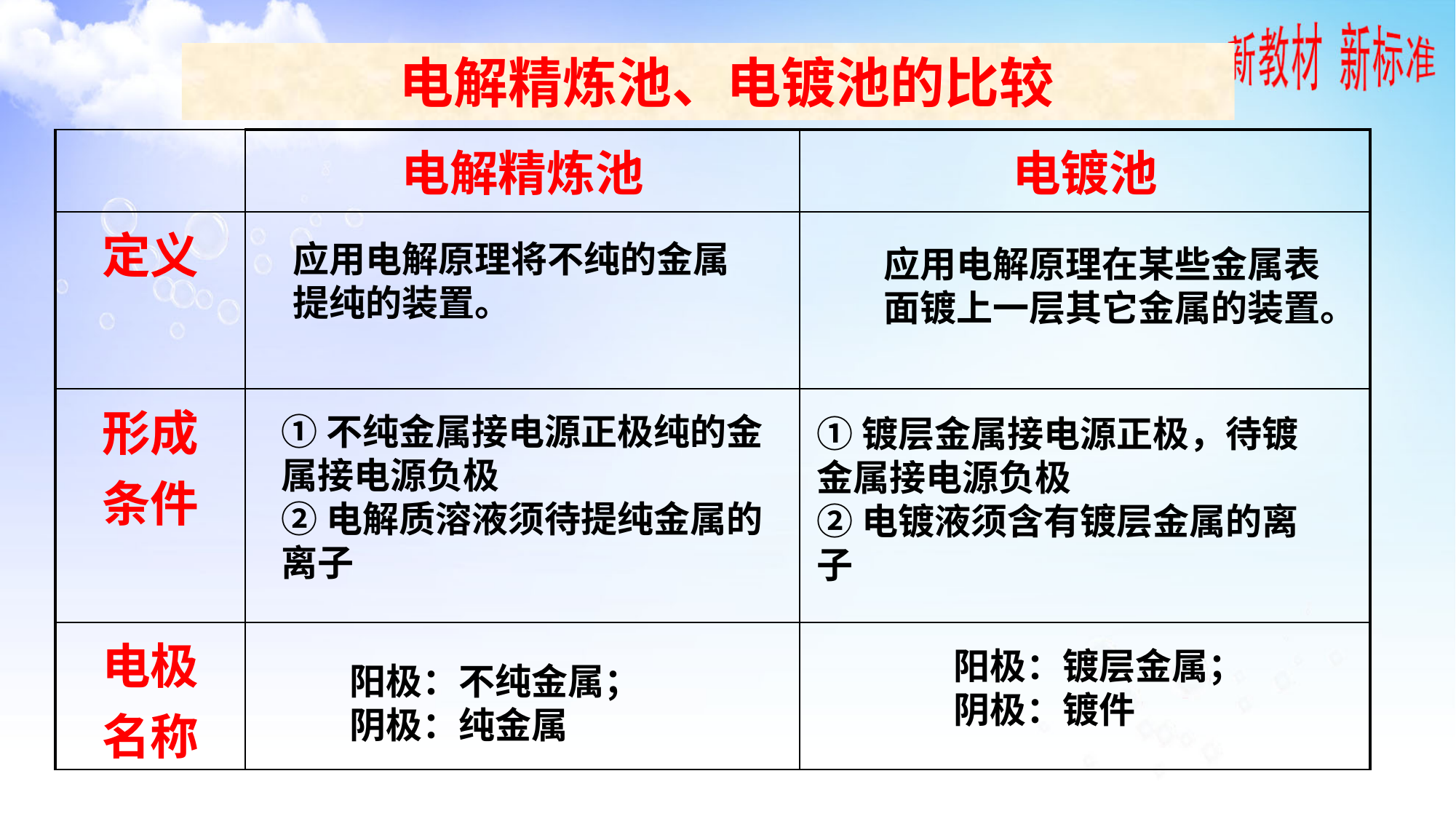

电解精炼池、电镀池的比较
|  | 电解精炼池 | 电镀池 |
| --- | --- | --- |
| 定义 |  |  |
| 形成 条件 |  |  |
| 电极 名称 |  |  |
应用电解原理将不纯的金属提纯的装置。
应用电解原理在某些金属表面镀上一层其它金属的装置。
①不纯金属接电源正极纯的金属接电源负极
②电解质溶液须待提纯金属的离子
①镀层金属接电源正极，待镀金属接电源负极
②电镀液须含有镀层金属的离子
阳极：镀层金属；
阴极：镀件
阳极：不纯金属；
阴极：纯金属